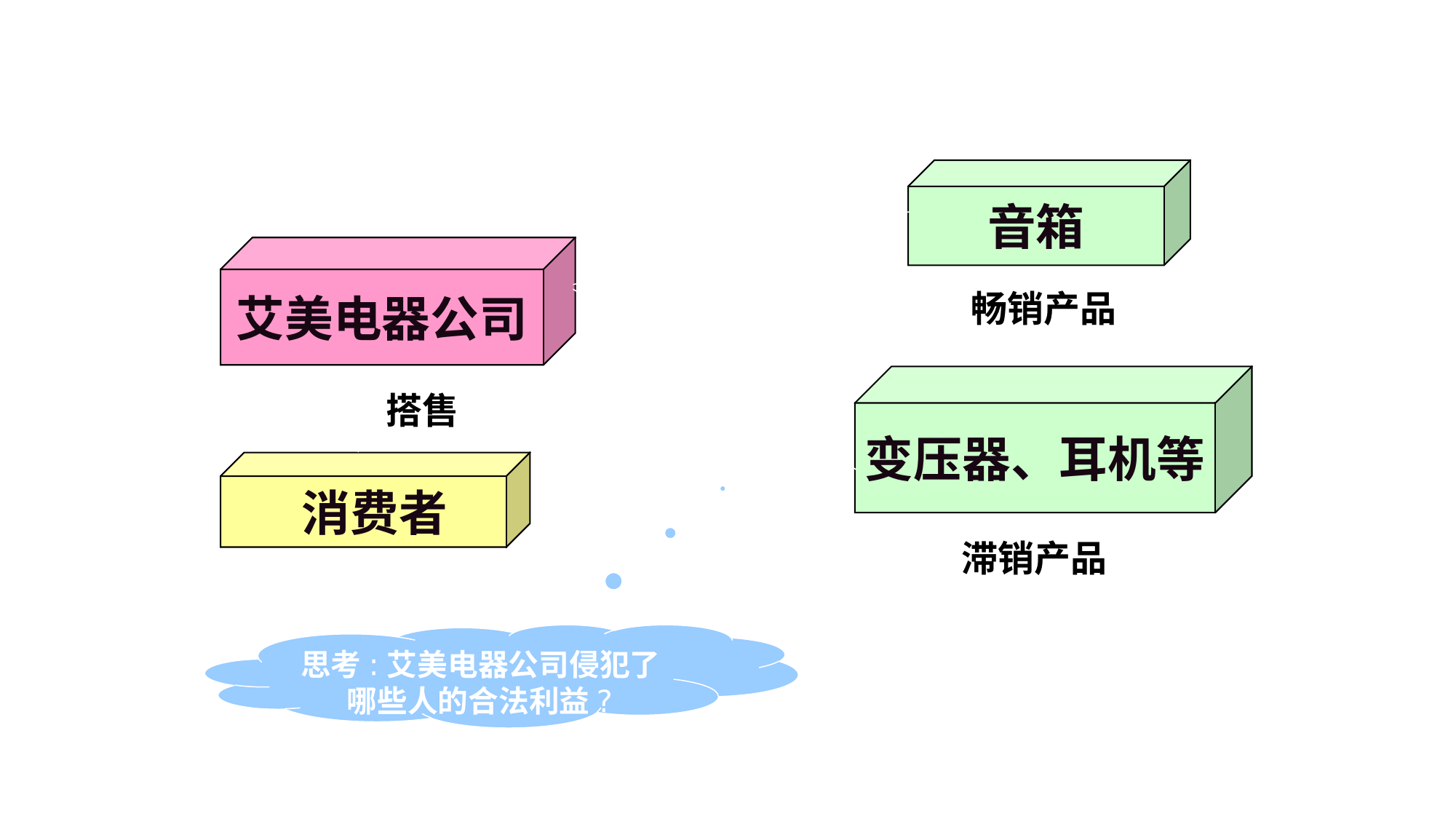

#
音箱

艾美电器公司
畅销产品

变压器、耳机等
搭售
 消费者
滞销产品
思考:艾美电器公司侵犯了哪些人的合法利益?